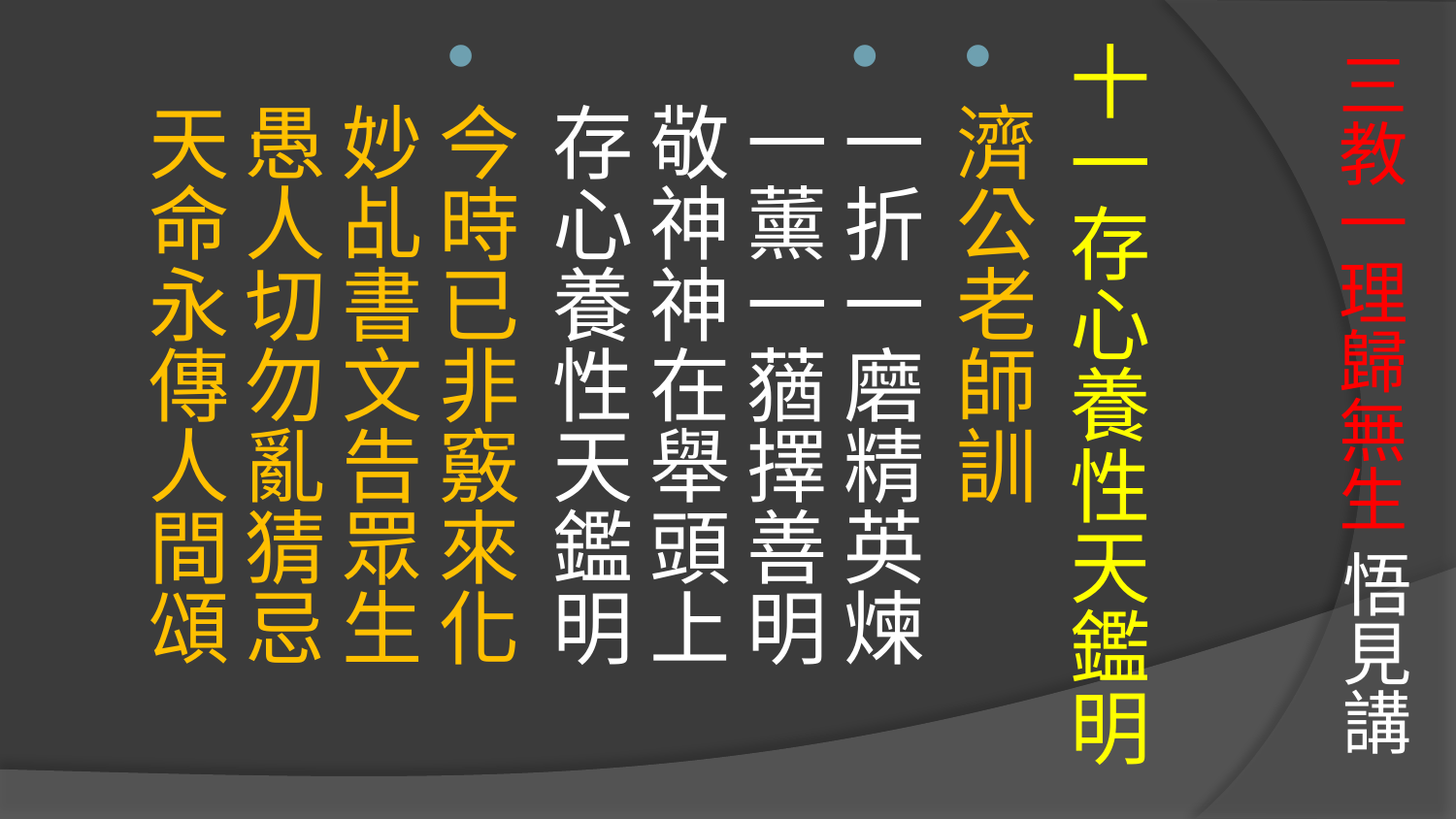

# 三教一理歸無生 悟見講
十一存心養性天鑑明
濟公老師訓
一折一磨精英煉　一薰一蕕擇善明 
敬神神在舉頭上　存心養性天鑑明
今時已非竅來化　妙乩書文告眾生 
愚人切勿亂猜忌　天命永傳人間頌